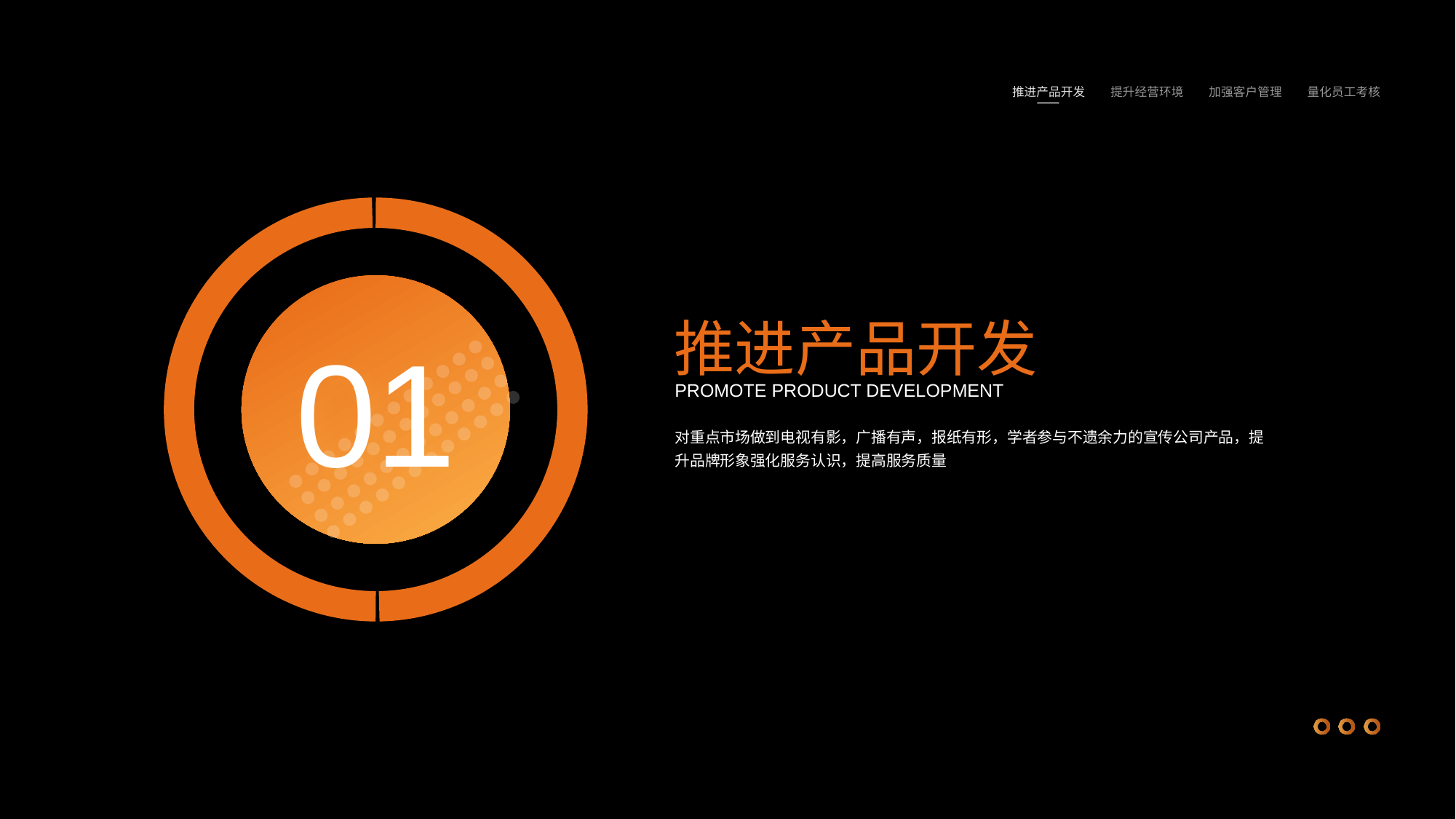

推进产品开发
提升经营环境
加强客户管理
量化员工考核
推进产品开发
01
PROMOTE PRODUCT DEVELOPMENT
对重点市场做到电视有影，广播有声，报纸有形，学者参与不遗余力的宣传公司产品，提升品牌形象强化服务认识，提高服务质量